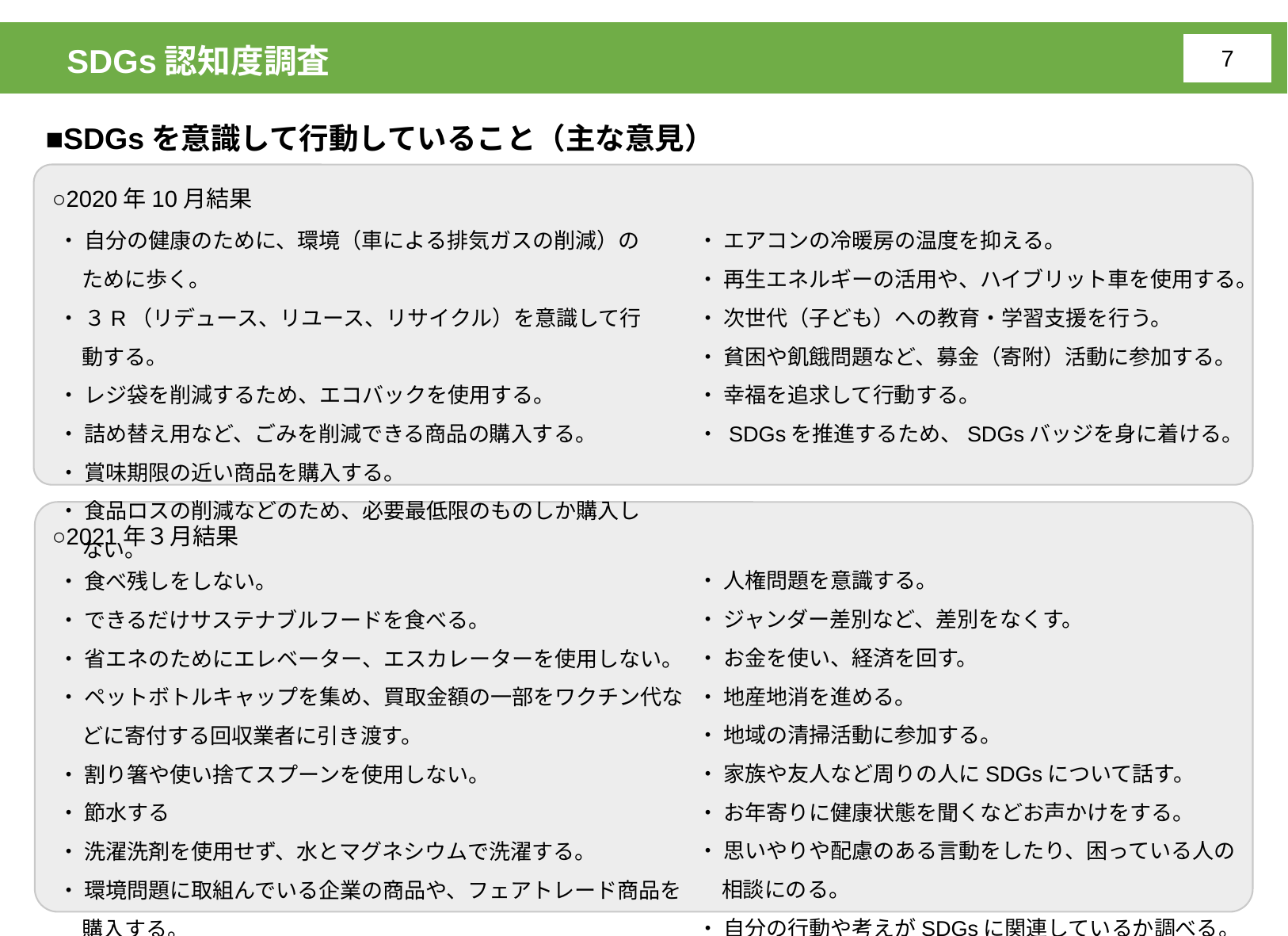

SDGs認知度調査
7
■SDGsを意識して行動していること（主な意見）

○2020年10月結果
・ 自分の健康のために、環境（車による排気ガスの削減）のために歩く。
・ ３R（リデュース、リユース、リサイクル）を意識して行動する。
・ レジ袋を削減するため、エコバックを使用する。
・ 詰め替え用など、ごみを削減できる商品の購入する。
・ 賞味期限の近い商品を購入する。
・ 食品ロスの削減などのため、必要最低限のものしか購入しない。
・ エアコンの冷暖房の温度を抑える。
・ 再生エネルギーの活用や、ハイブリット車を使用する。
・ 次世代（子ども）への教育・学習支援を行う。
・ 貧困や飢餓問題など、募金（寄附）活動に参加する。
・ 幸福を追求して行動する。
・ SDGsを推進するため、SDGsバッジを身に着ける。

○2021年３月結果
・ 人権問題を意識する。
・ ジャンダー差別など、差別をなくす。
・ お金を使い、経済を回す。
・ 地産地消を進める。
・ 地域の清掃活動に参加する。
・ 家族や友人など周りの人にSDGsについて話す。
・ お年寄りに健康状態を聞くなどお声かけをする。
・ 思いやりや配慮のある言動をしたり、困っている人の相談にのる。
・ 自分の行動や考えがSDGsに関連しているか調べる。
・ 食べ残しをしない。
・ できるだけサステナブルフードを食べる。
・ 省エネのためにエレベーター、エスカレーターを使用しない。
・ ペットボトルキャップを集め、買取金額の一部をワクチン代などに寄付する回収業者に引き渡す。
・ 割り箸や使い捨てスプーンを使用しない。
・ 節水する
・ 洗濯洗剤を使用せず、水とマグネシウムで洗濯する。
・ 環境問題に取組んでいる企業の商品や、フェアトレード商品を購入する。